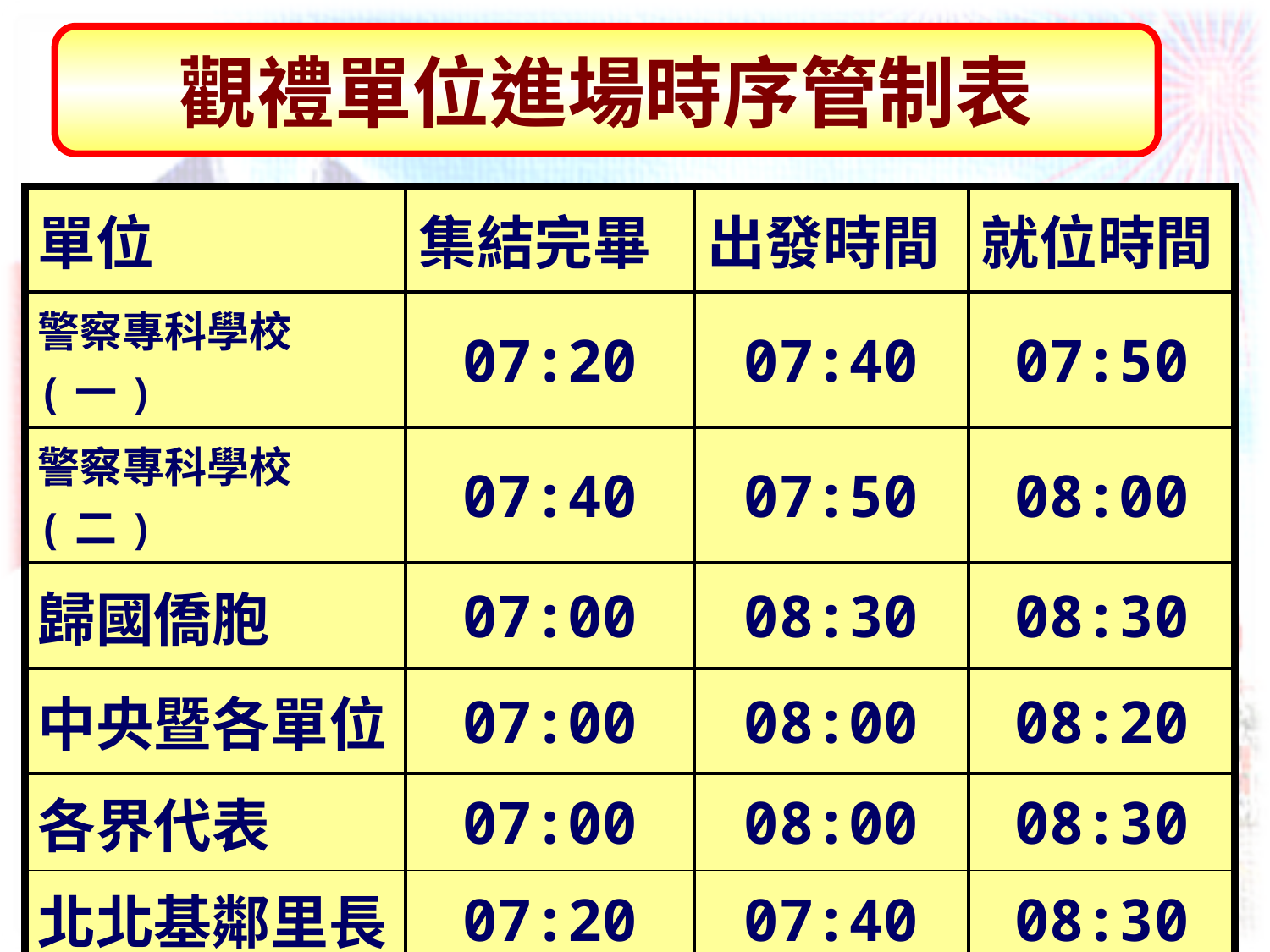

觀禮單位進場時序管制表
| 單位 | 集結完畢 | 出發時間 | 就位時間 |
| --- | --- | --- | --- |
| 警察專科學校(一) | 07:20 | 07:40 | 07:50 |
| 警察專科學校(二) | 07:40 | 07:50 | 08:00 |
| 歸國僑胞 | 07:00 | 08:30 | 08:30 |
| 中央暨各單位 | 07:00 | 08:00 | 08:20 |
| 各界代表 | 07:00 | 08:00 | 08:30 |
| 北北基鄰里長 | 07:20 | 07:40 | 08:30 |